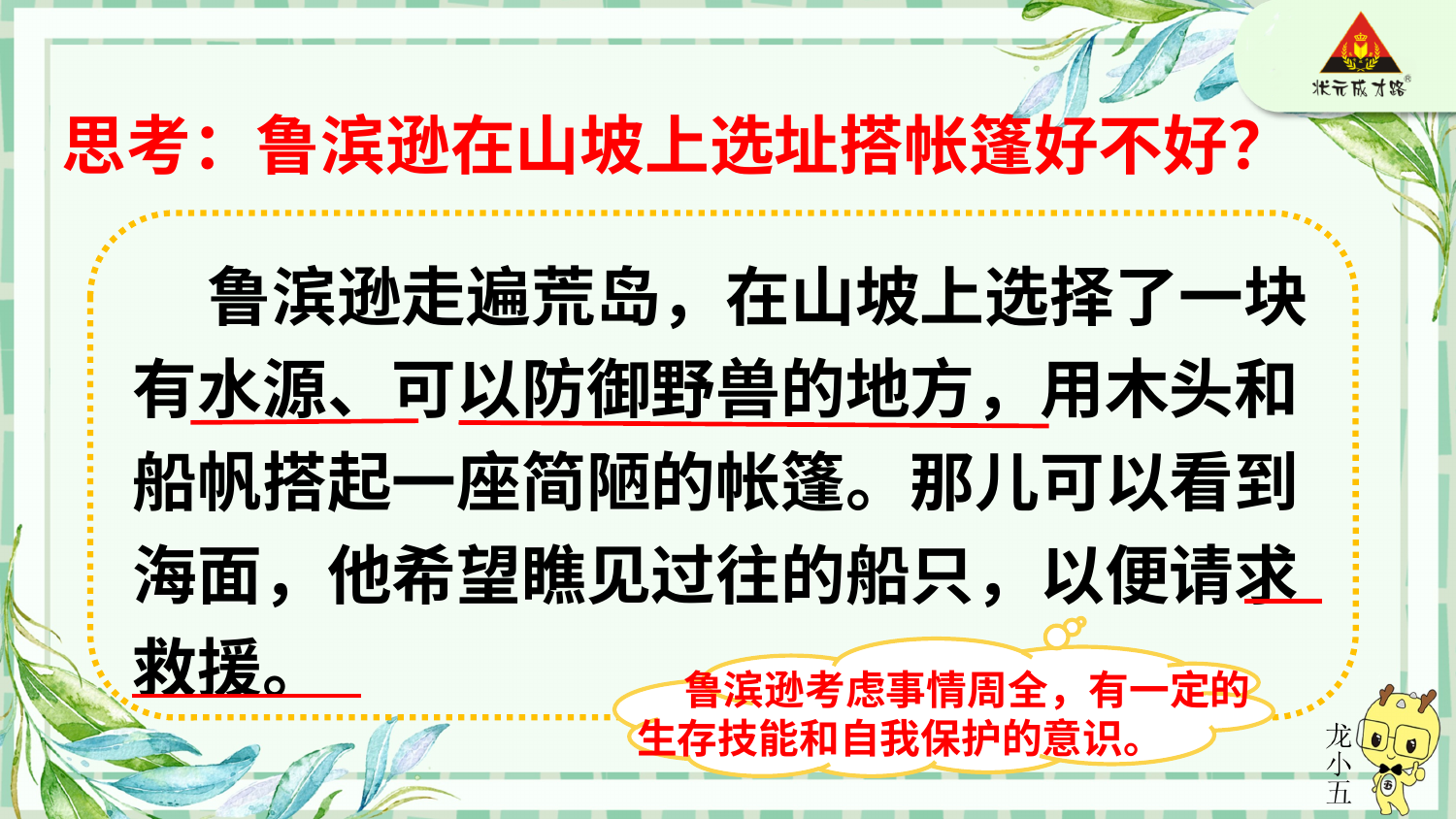

思考：鲁滨逊在山坡上选址搭帐篷好不好？

    鲁滨逊走遍荒岛，在山坡上选择了一块有水源、可以防御野兽的地方，用木头和船帆搭起一座简陋的帐篷。那儿可以看到海面，他希望瞧见过往的船只，以便请求救援。

    鲁滨逊考虑事情周全，有一定的生存技能和自我保护的意识。